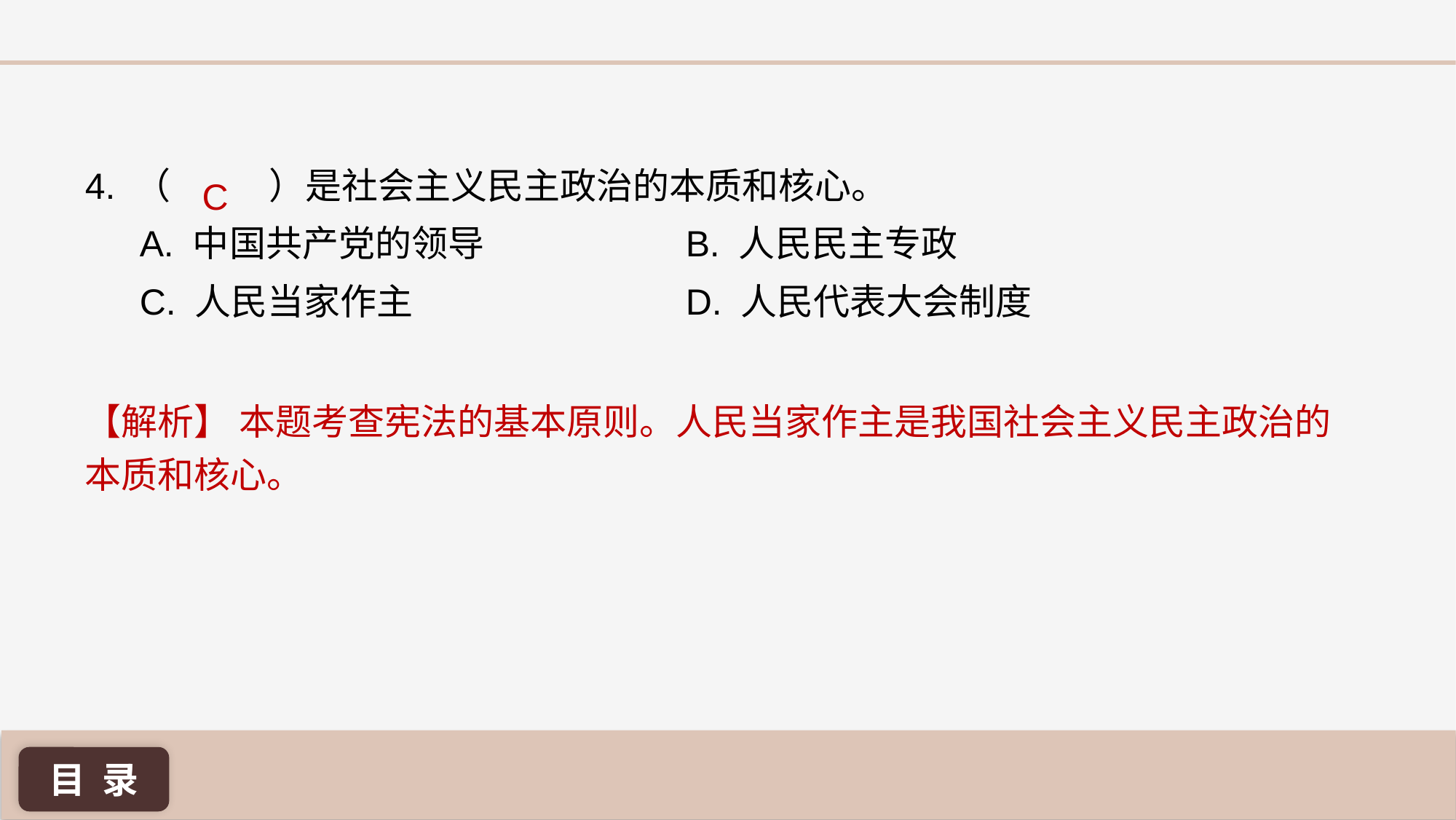

4. （            ）是社会主义民主政治的本质和核心。
A. 中国共产党的领导 		B. 人民民主专政
C. 人民当家作主 			D. 人民代表大会制度
C
【解析】 本题考查宪法的基本原则。人民当家作主是我国社会主义民主政治的本质和核心。